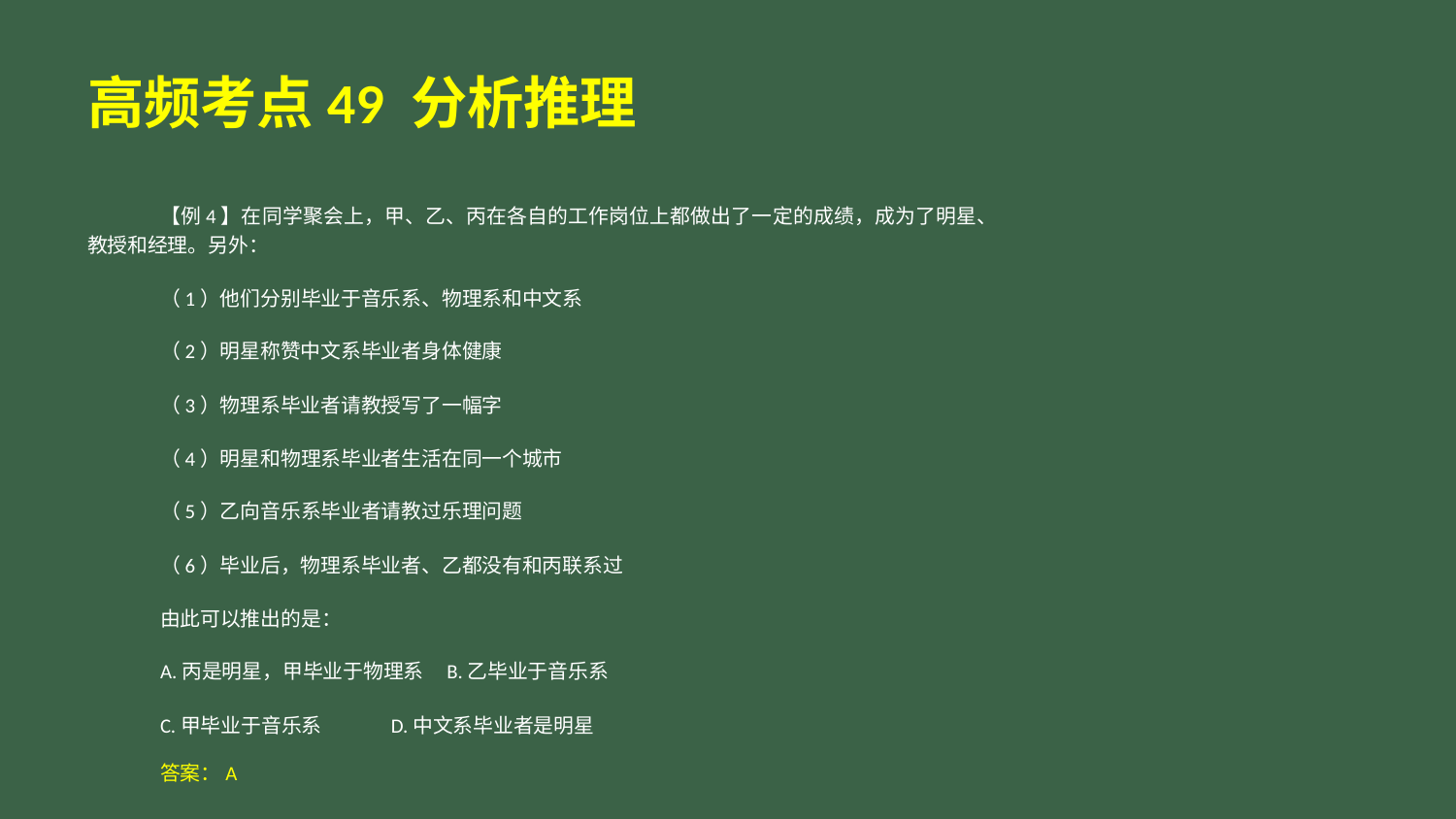

# 高频考点49 分析推理
【例4】在同学聚会上，甲、乙、丙在各自的工作岗位上都做出了一定的成绩，成为了明星、教授和经理。另外：
（1）他们分别毕业于音乐系、物理系和中文系
（2）明星称赞中文系毕业者身体健康
（3）物理系毕业者请教授写了一幅字
（4）明星和物理系毕业者生活在同一个城市
（5）乙向音乐系毕业者请教过乐理问题
（6）毕业后，物理系毕业者、乙都没有和丙联系过
由此可以推出的是：
A.丙是明星，甲毕业于物理系    B.乙毕业于音乐系
C.甲毕业于音乐系              D.中文系毕业者是明星
答案：A